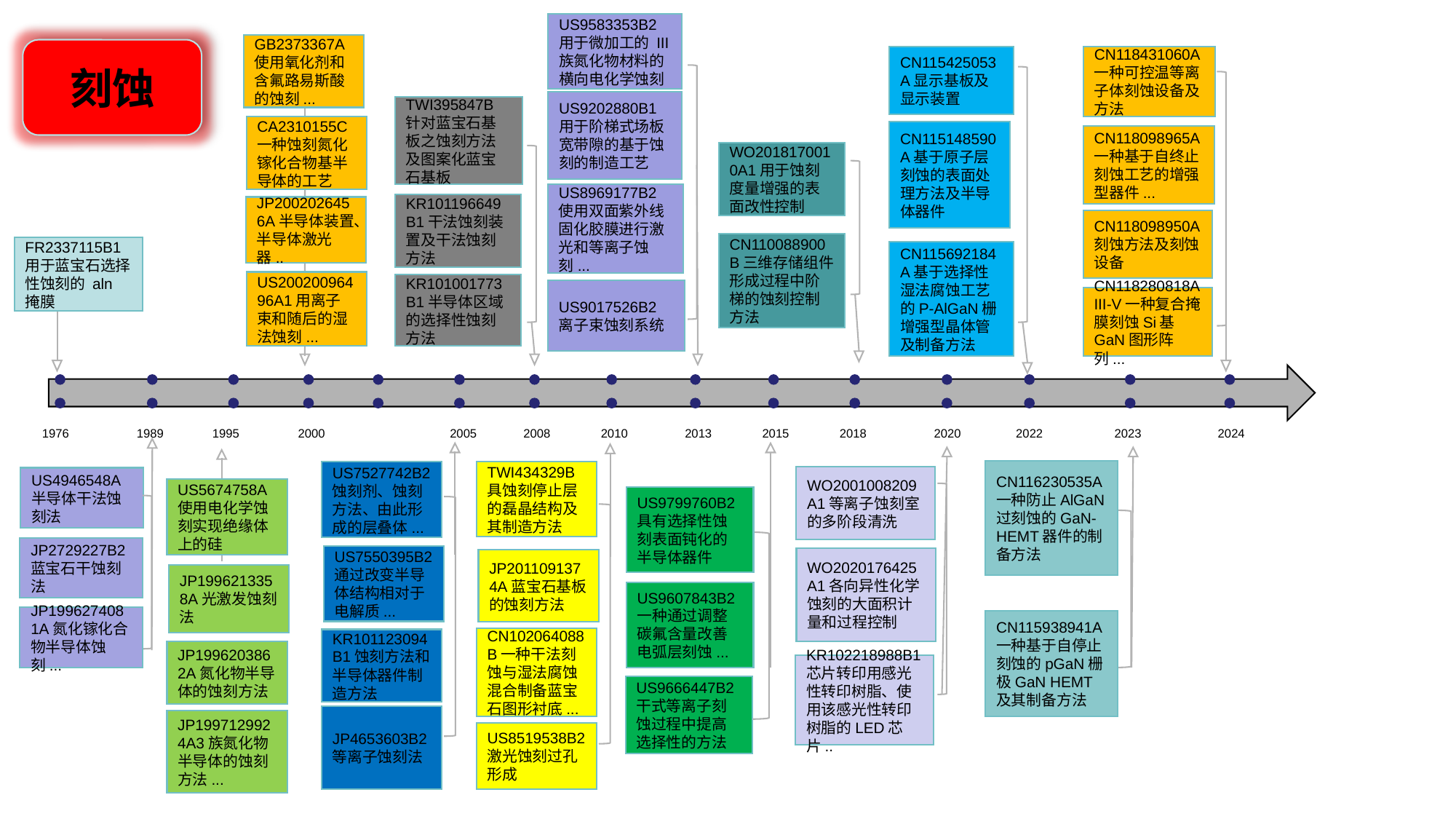

US9583353B2用于微加工的 III 族氮化物材料的横向电化学蚀刻
GB2373367A使用氧化剂和含氟路易斯酸的蚀刻...
刻蚀
CN115425053A显示基板及显示装置
CN118431060A一种可控温等离子体刻蚀设备及方法

US9202880B1用于阶梯式场板宽带隙的基于蚀刻的制造工艺
TWI395847B针对蓝宝石基板之蚀刻方法及图案化蓝宝石基板
CA2310155C一种蚀刻氮化镓化合物基半导体的工艺
CN115148590A基于原子层刻蚀的表面处理方法及半导体器件
CN118098965A一种基于自终止刻蚀工艺的增强型器件...
WO2018170010A1用于蚀刻度量增强的表面改性控制

US8969177B2使用双面紫外线固化胶膜进行激光和等离子蚀刻...
KR101196649B1干法蚀刻装置及干法蚀刻方法
JP2002026456A半导体装置、半导体激光器..
CN118098950A刻蚀方法及刻蚀设备
CN110088900B三维存储组件形成过程中阶梯的蚀刻控制方法
FR2337115B1用于蓝宝石选择性蚀刻的 aln 掩膜
CN115692184A基于选择性湿法腐蚀工艺的P-AlGaN栅增强型晶体管及制备方法
US20020096496A1用离子束和随后的湿法蚀刻...
KR101001773B1半导体区域的选择性蚀刻方法
US9017526B2离子束蚀刻系统
CN118280818A III-V一种复合掩膜刻蚀Si基GaN图形阵列...

1976
1989
1995
2000
2005
2008
2010
2013
2015
2018
2020
2022
2023
2024

CN116230535A一种防止AlGaN过刻蚀的GaN-HEMT器件的制备方法
US7527742B2蚀刻剂、蚀刻方法、由此形成的层叠体...
TWI434329B具蚀刻停止层的磊晶结构及其制造方法
WO2001008209A1等离子蚀刻室的多阶段清洗
US4946548A半导体干法蚀刻法
US5674758A使用电化学蚀刻实现绝缘体上的硅

US9799760B2具有选择性蚀刻表面钝化的半导体器件

JP2729227B2蓝宝石干蚀刻法
US7550395B2通过改变半导体结构相对于电解质...
WO2020176425A1各向异性化学蚀刻的大面积计量和过程控制
JP2011091374A蓝宝石基板的蚀刻方法
JP1996213358A光激发蚀刻法
US9607843B2一种通过调整碳氟含量改善电弧层刻蚀...
JP1996274081A氮化镓化合物半导体蚀刻...
CN115938941A一种基于自停止刻蚀的pGaN栅极GaN HEMT及其制备方法
CN102064088B一种干法刻蚀与湿法腐蚀混合制备蓝宝石图形衬底...
KR101123094B1蚀刻方法和半导体器件制造方法
JP1996203862A氮化物半导体的蚀刻方法
KR102218988B1芯片转印用感光性转印树脂、使用该感光性转印树脂的LED芯片..
US9666447B2干式等离子刻蚀过程中提高选择性的方法
JP4653603B2等离子蚀刻法
JP1997129924A3族氮化物半导体的蚀刻方法...
US8519538B2激光蚀刻过孔形成